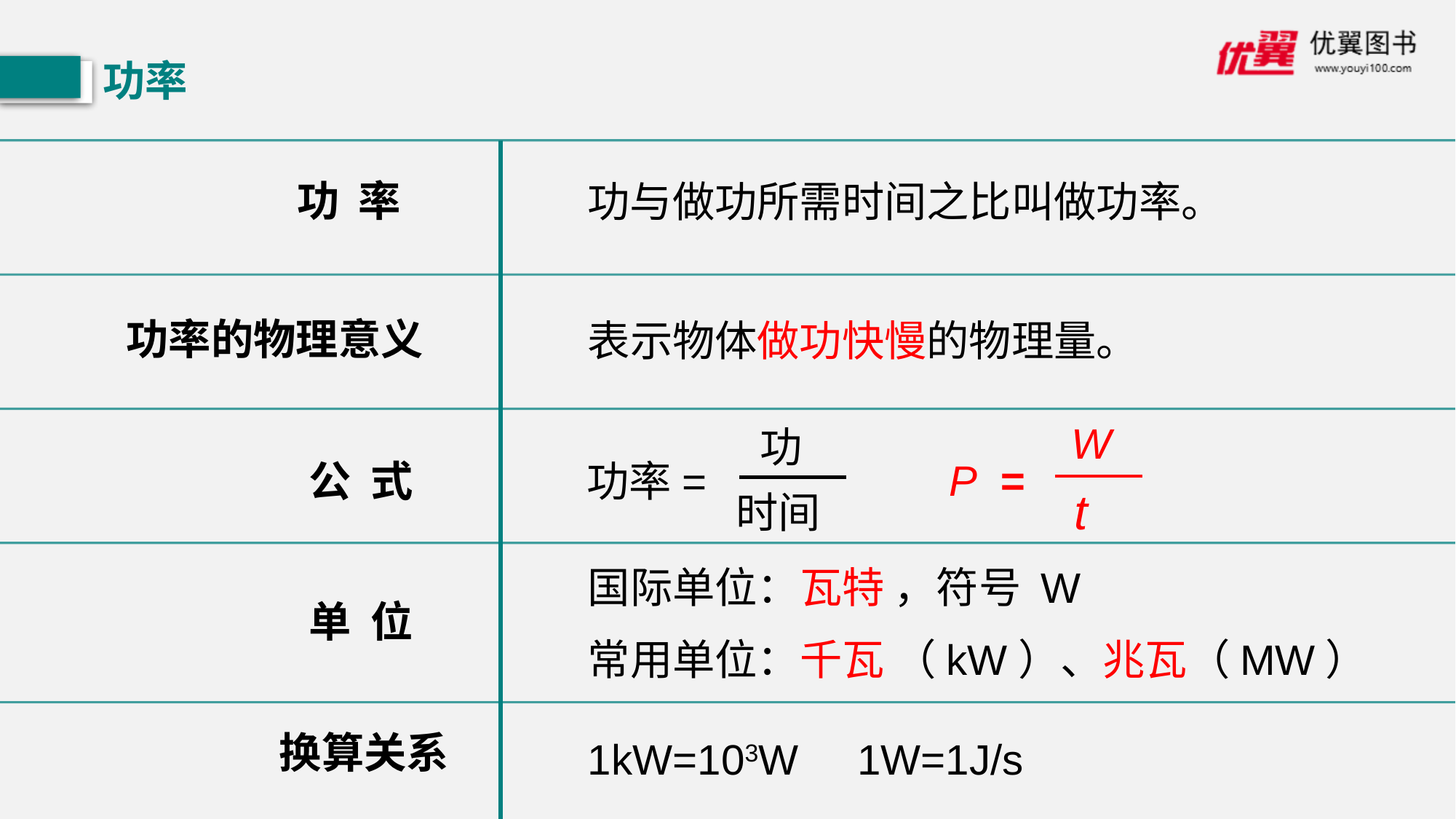

功率

功  率
功与做功所需时间之比叫做功率。
功率的物理意义
表示物体做功快慢的物理量。
W
P  =
t
功
功率=
时间
公  式
国际单位：瓦特 ，符号 W
单  位
常用单位：千瓦 （kW）、兆瓦（MW）
换算关系
1kW=103W     1W=1J/s